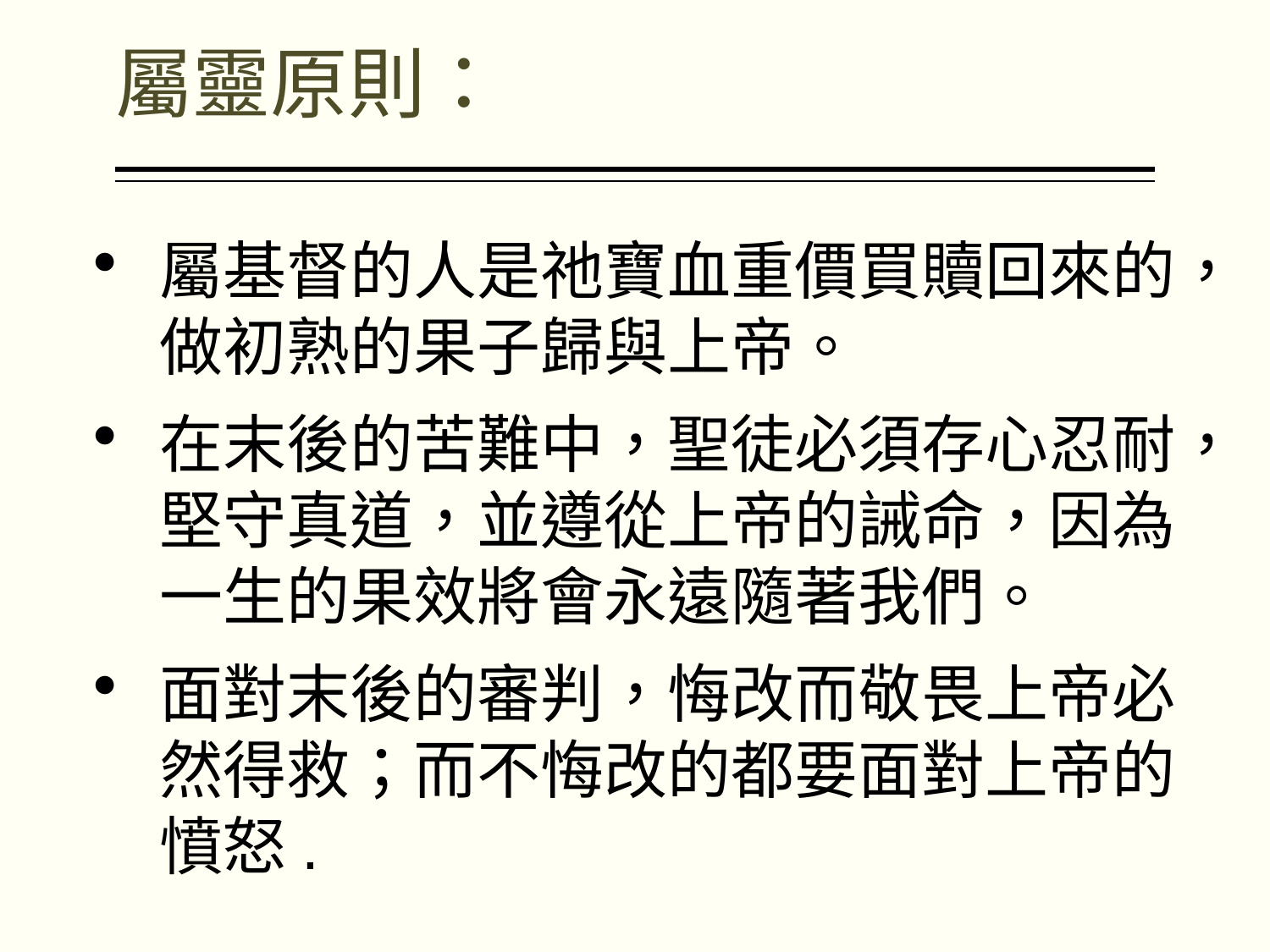

# 屬靈原則：
屬基督的人是祂寶血重價買贖回來的，做初熟的果子歸與上帝。
在末後的苦難中，聖徒必須存心忍耐，堅守真道，並遵從上帝的誡命，因為一生的果效將會永遠隨著我們。
面對末後的審判，悔改而敬畏上帝必然得救；而不悔改的都要面對上帝的憤怒.